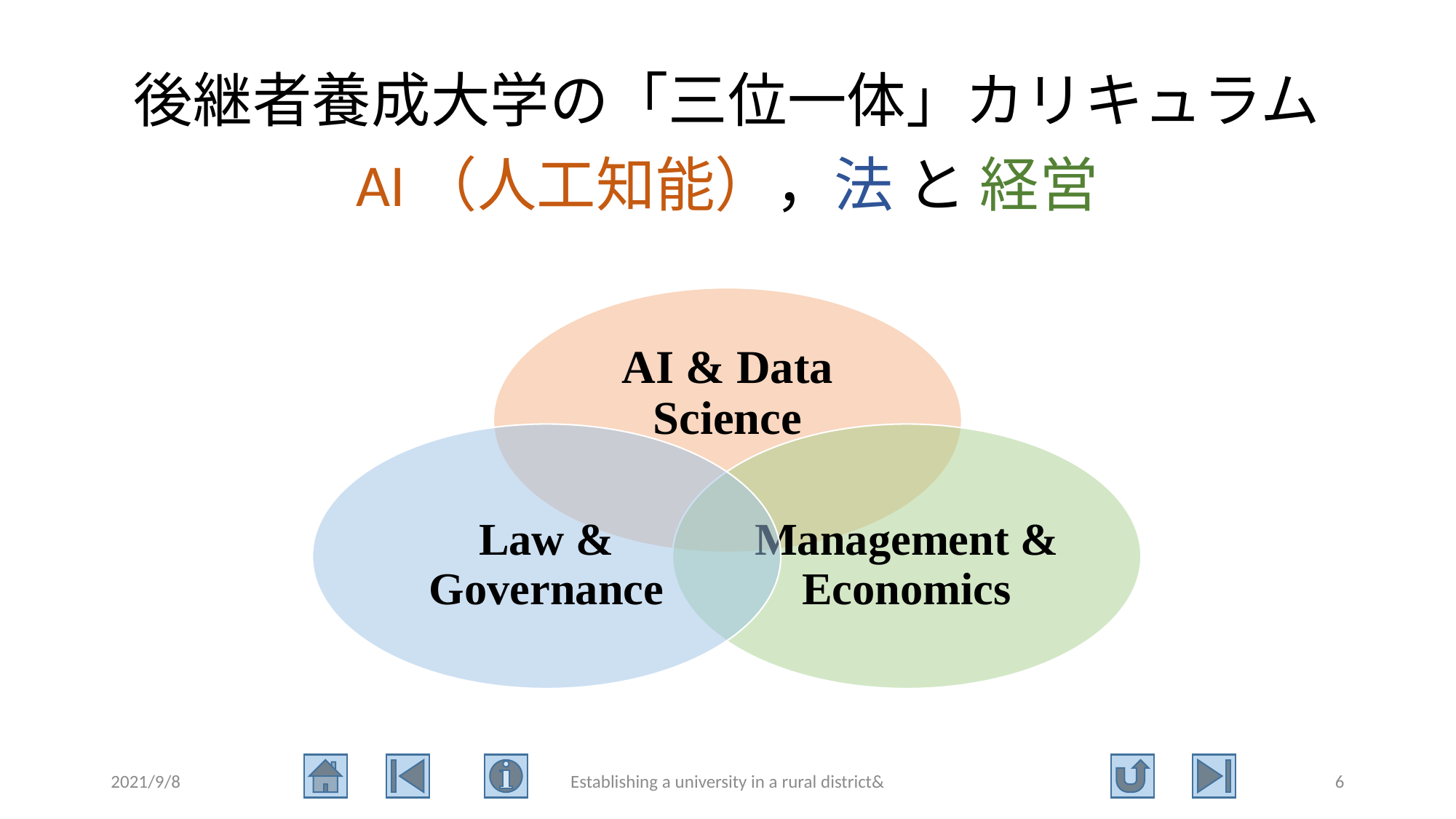

# 後継者養成大学の「三位一体」カリキュラム AI（人工知能），法 と 経営
AI & Data Science
Management & Economics
Law & Governance
2021/9/8
Establishing a university in a rural district&
6